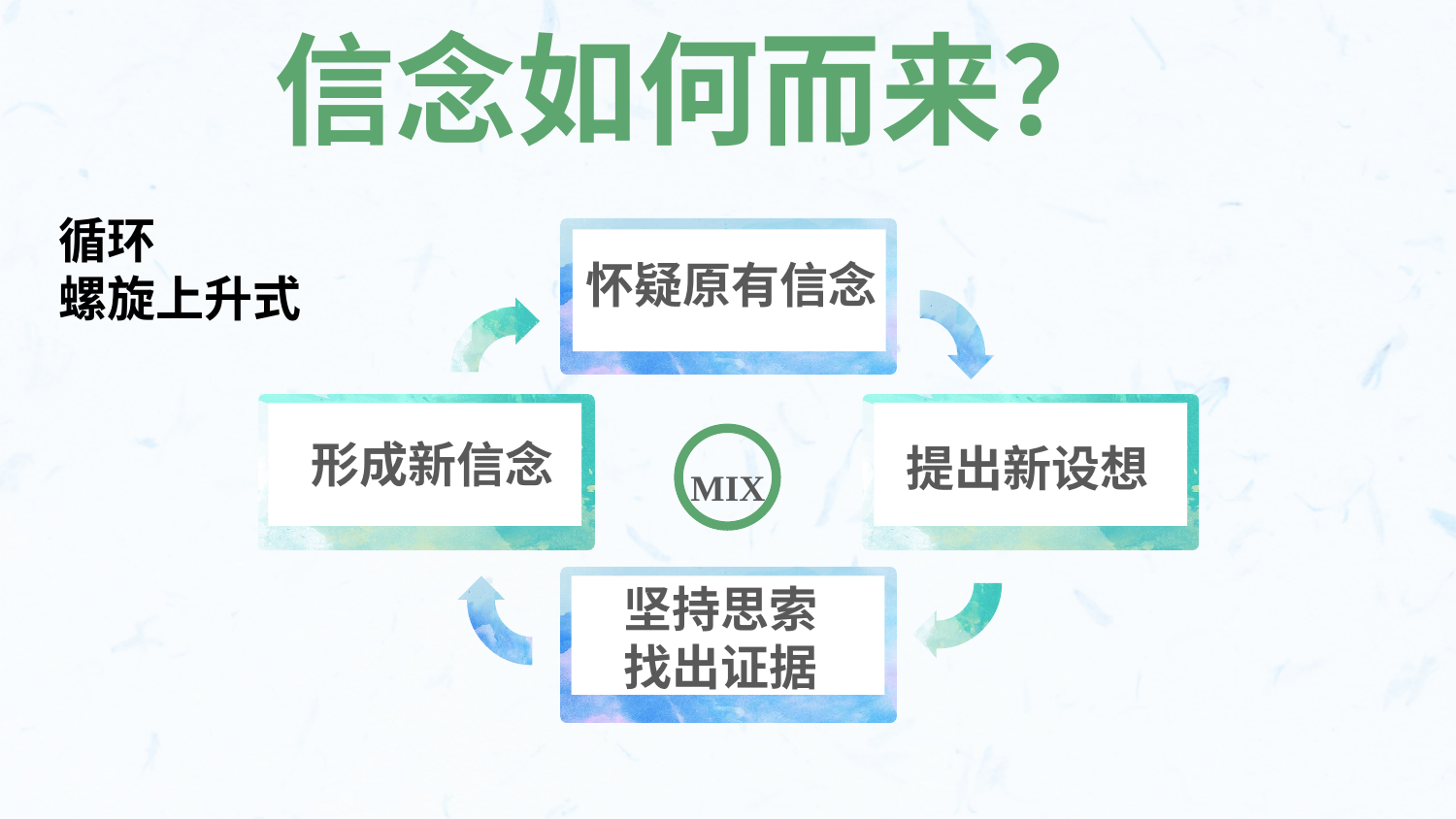

信念如何而来？
循环
螺旋上升式
怀疑原有信念

形成新信念

提出新设想

MIX

坚持思索
找出证据